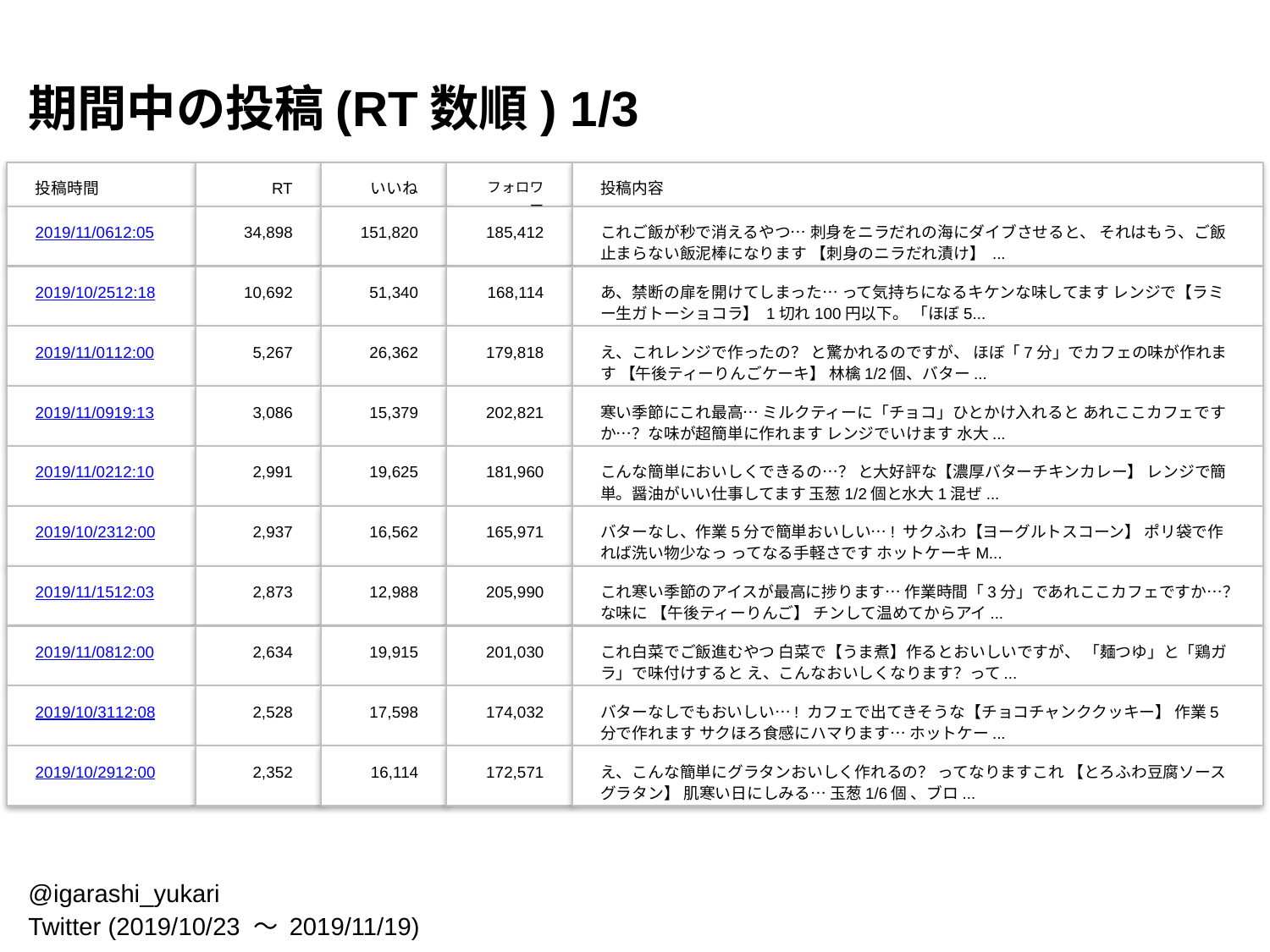

期間中の投稿(RT数順) 1/3

投稿時間

RT

いいね

フォロワー

投稿内容

2019/11/06
12:05

34,898

151,820

185,412

これご飯が秒で消えるやつ… 刺身をニラだれの海にダイブさせると、 それはもう、ご飯止まらない飯泥棒になります 【刺身のニラだれ漬け】 ...

2019/10/25
12:18

10,692

51,340

168,114

あ、禁断の扉を開けてしまった… って気持ちになるキケンな味してます レンジで【ラミー生ガトーショコラ】 1切れ100円以下。 「ほぼ5...

2019/11/01
12:00

5,267

26,362

179,818

え、これレンジで作ったの？ と驚かれるのですが、 ほぼ「7分」でカフェの味が作れます 【午後ティーりんごケーキ】 林檎1/2個、バター...

2019/11/09
19:13

3,086

15,379

202,821

寒い季節にこれ最高… ミルクティーに「チョコ」ひとかけ入れると あれここカフェですか…？な味が超簡単に作れます レンジでいけます 水大...

2019/11/02
12:10

2,991

19,625

181,960

こんな簡単においしくできるの…？ と大好評な【濃厚バターチキンカレー】 レンジで簡単。醤油がいい仕事してます 玉葱1/2個と水大1混ぜ...

2019/10/23
12:00

2,937

16,562

165,971

バターなし、作業5分で簡単おいしい…! サクふわ【ヨーグルトスコーン】 ポリ袋で作れば洗い物少なっ ってなる手軽さです ホットケーキM...

2019/11/15
12:03

2,873

12,988

205,990

これ寒い季節のアイスが最高に捗ります… 作業時間「3分」であれここカフェですか…？な味に 【午後ティーりんご】 チンして温めてからアイ...

2019/11/08
12:00

2,634

19,915

201,030

これ白菜でご飯進むやつ 白菜で【うま煮】作るとおいしいですが、 「麺つゆ」と「鶏ガラ」で味付けすると え、こんなおいしくなります？って...

2019/10/31
12:08

2,528

17,598

174,032

バターなしでもおいしい…! カフェで出てきそうな【チョコチャンククッキー】 作業5分で作れます サクほろ食感にハマります… ホットケー...

2019/10/29
12:00

2,352

16,114

172,571

え、こんな簡単にグラタンおいしく作れるの？ ってなりますこれ 【とろふわ豆腐ソースグラタン】 肌寒い日にしみる… 玉葱1/6個 、ブロ...
@igarashi_yukari
Twitter (2019/10/23 〜 2019/11/19)